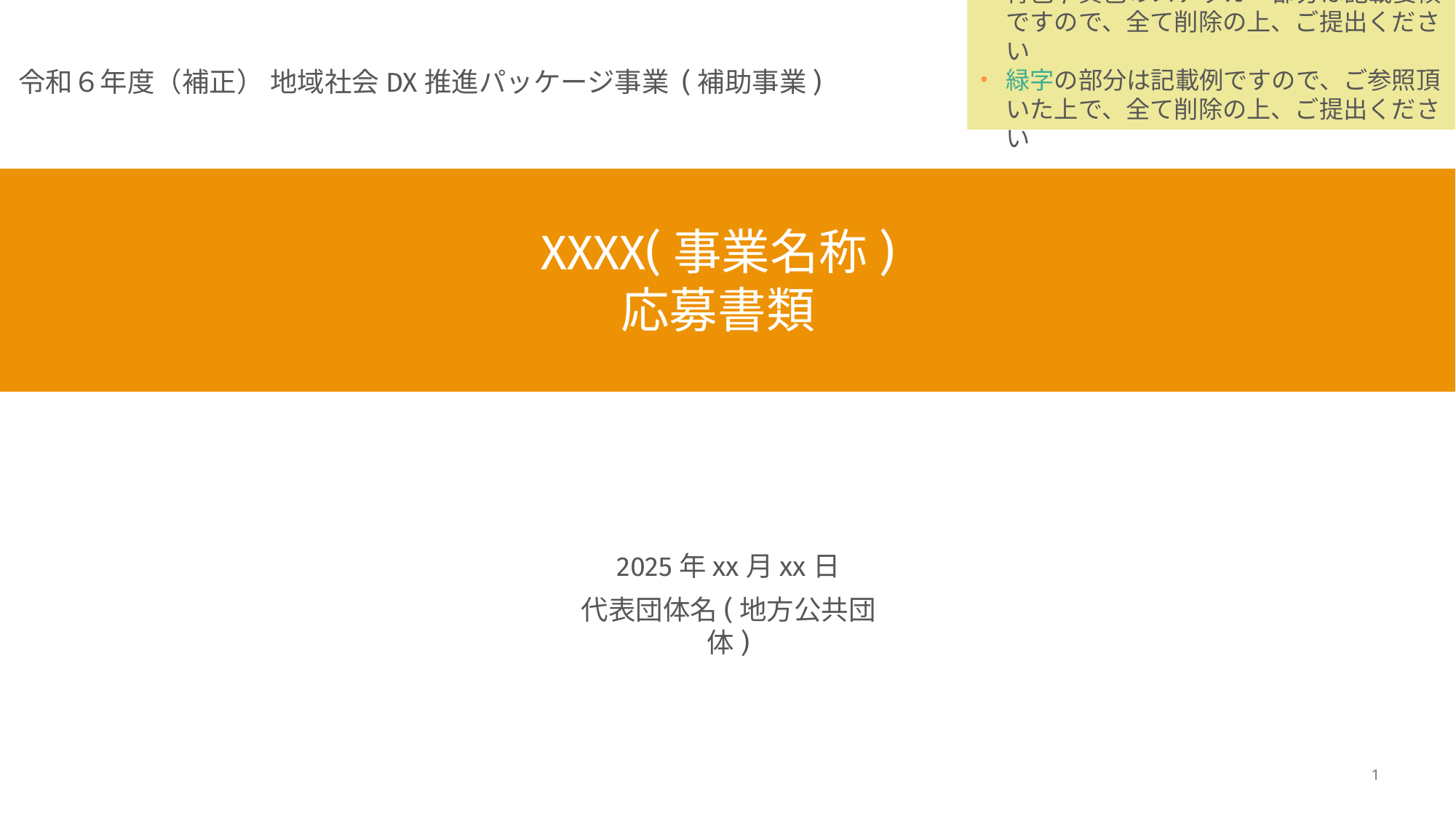

青色/黄色のステッカー部分は記載要領ですので、全て削除の上、ご提出ください
緑字の部分は記載例ですので、ご参照頂いた上で、全て削除の上、ご提出ください
令和６年度（補正） 地域社会DX推進パッケージ事業 (補助事業)

XXXX(事業名称)
応募書類
2025年xx月xx日
代表団体名(地方公共団体)